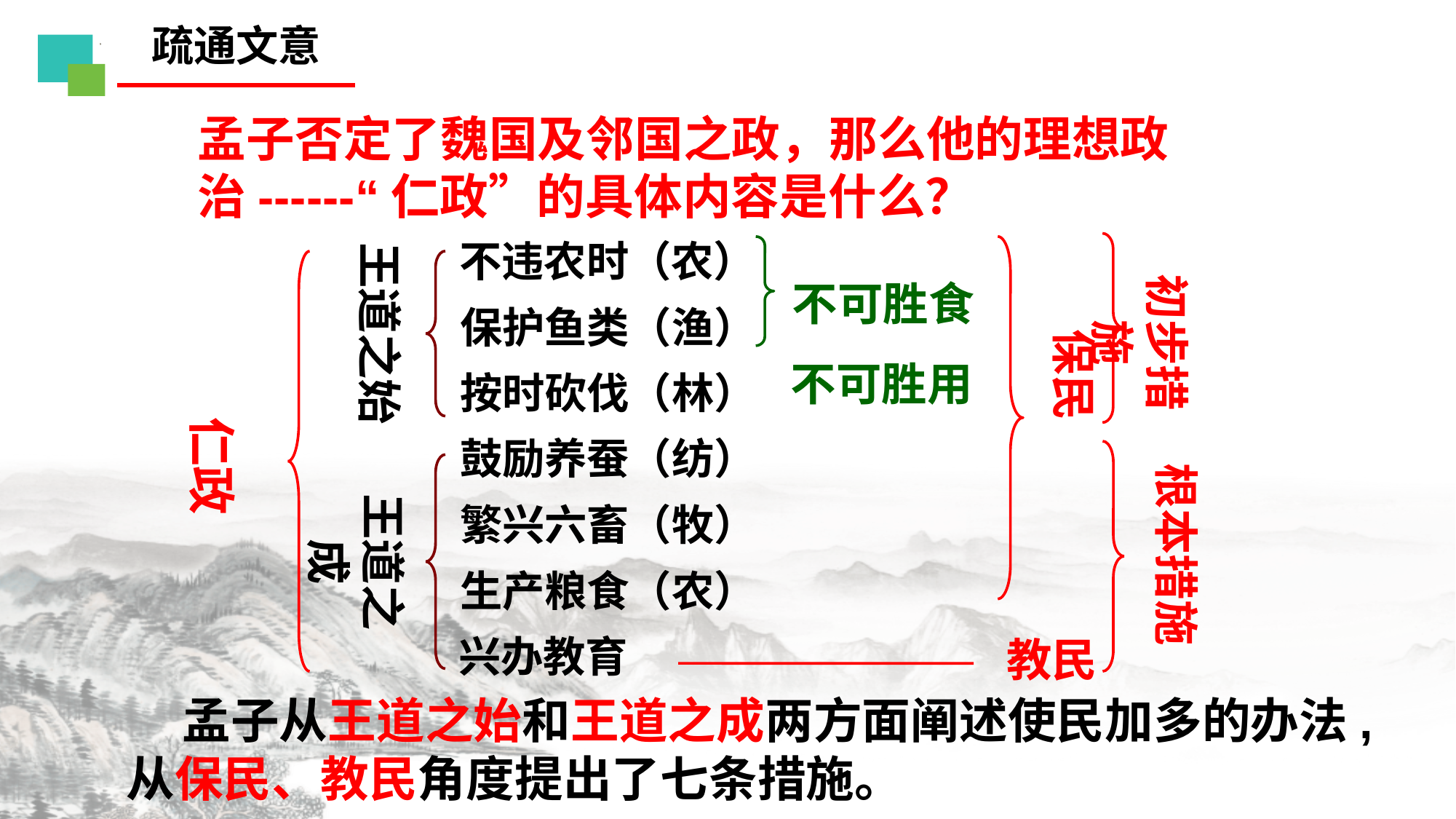

疏通文意

孟子否定了魏国及邻国之政，那么他的理想政治------“仁政”的具体内容是什么？
王道之始
不违农时（农）

初步措施

不可胜食
保护鱼类（渔）
保民
不可胜用
按时砍伐（林）
仁政
鼓励养蚕（纺）

根本措施

王道之成
繁兴六畜（牧）
生产粮食（农）
兴办教育
教民

    孟子从王道之始和王道之成两方面阐述使民加多的办法,从保民、教民角度提出了七条措施。